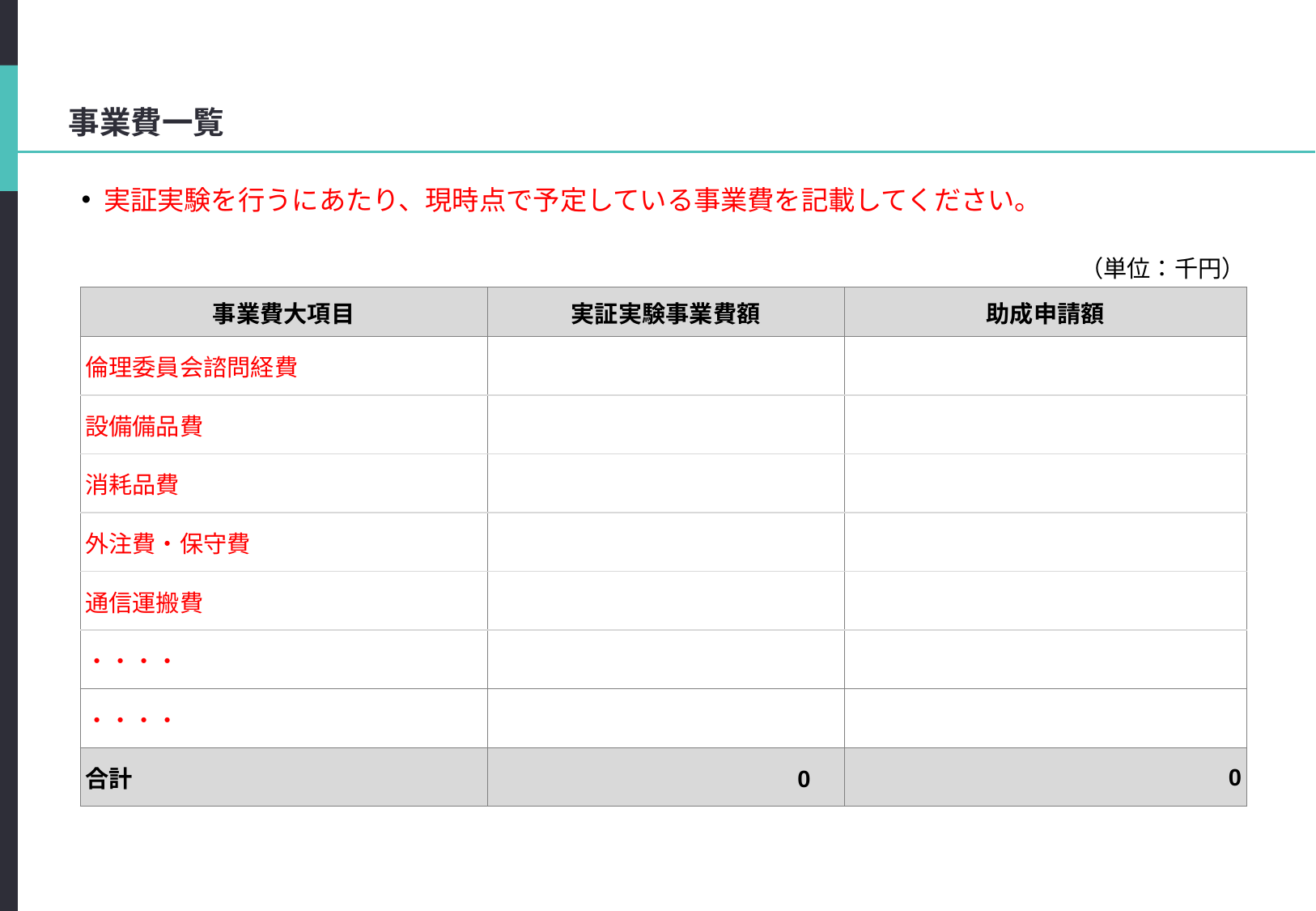

#

事業費一覧
実証実験を行うにあたり、現時点で予定している事業費を記載してください。
|  |  | （単位：千円） |
| --- | --- | --- |
| 事業費大項目 | 実証実験事業費額 | 助成申請額 |
| 倫理委員会諮問経費 |  |  |
| 設備備品費 |  |  |
| 消耗品費 |  |  |
| 外注費・保守費 |  |  |
| 通信運搬費 |  |  |
| ・・・・ |  |  |
| ・・・・ |  |  |
| 合計 | 0 | 0 |